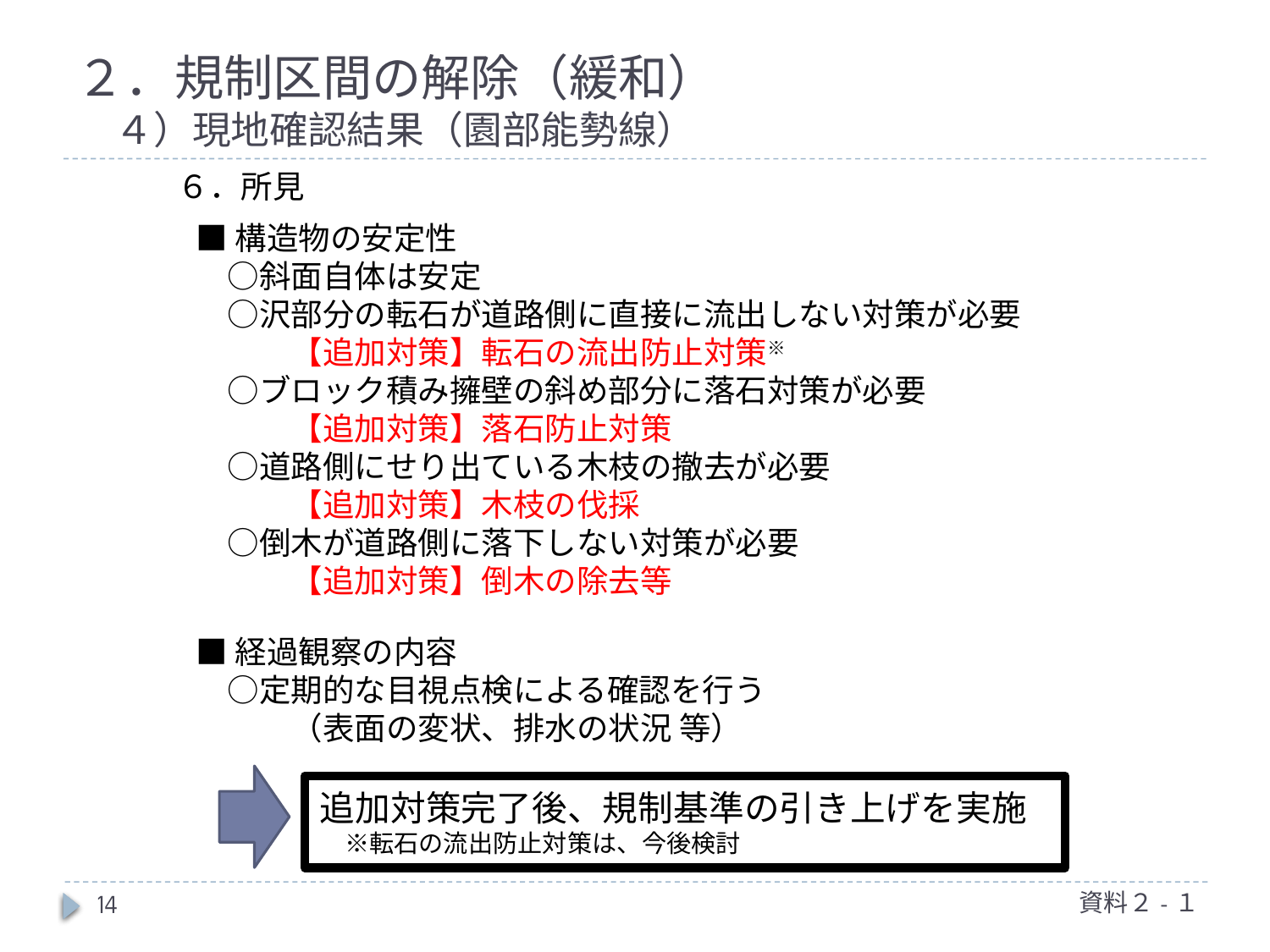

# ２．規制区間の解除（緩和） 　４）現地確認結果（園部能勢線）
６．所見
■構造物の安定性
　○斜面自体は安定
　○沢部分の転石が道路側に直接に流出しない対策が必要
　　　【追加対策】転石の流出防止対策※
　○ブロック積み擁壁の斜め部分に落石対策が必要
　　　【追加対策】落石防止対策
　○道路側にせり出ている木枝の撤去が必要
　　　【追加対策】木枝の伐採
　○倒木が道路側に落下しない対策が必要
　　　【追加対策】倒木の除去等
■経過観察の内容
　○定期的な目視点検による確認を行う
　　　（表面の変状、排水の状況 等）
追加対策完了後、規制基準の引き上げを実施
　※転石の流出防止対策は、今後検討

資料２-１
14